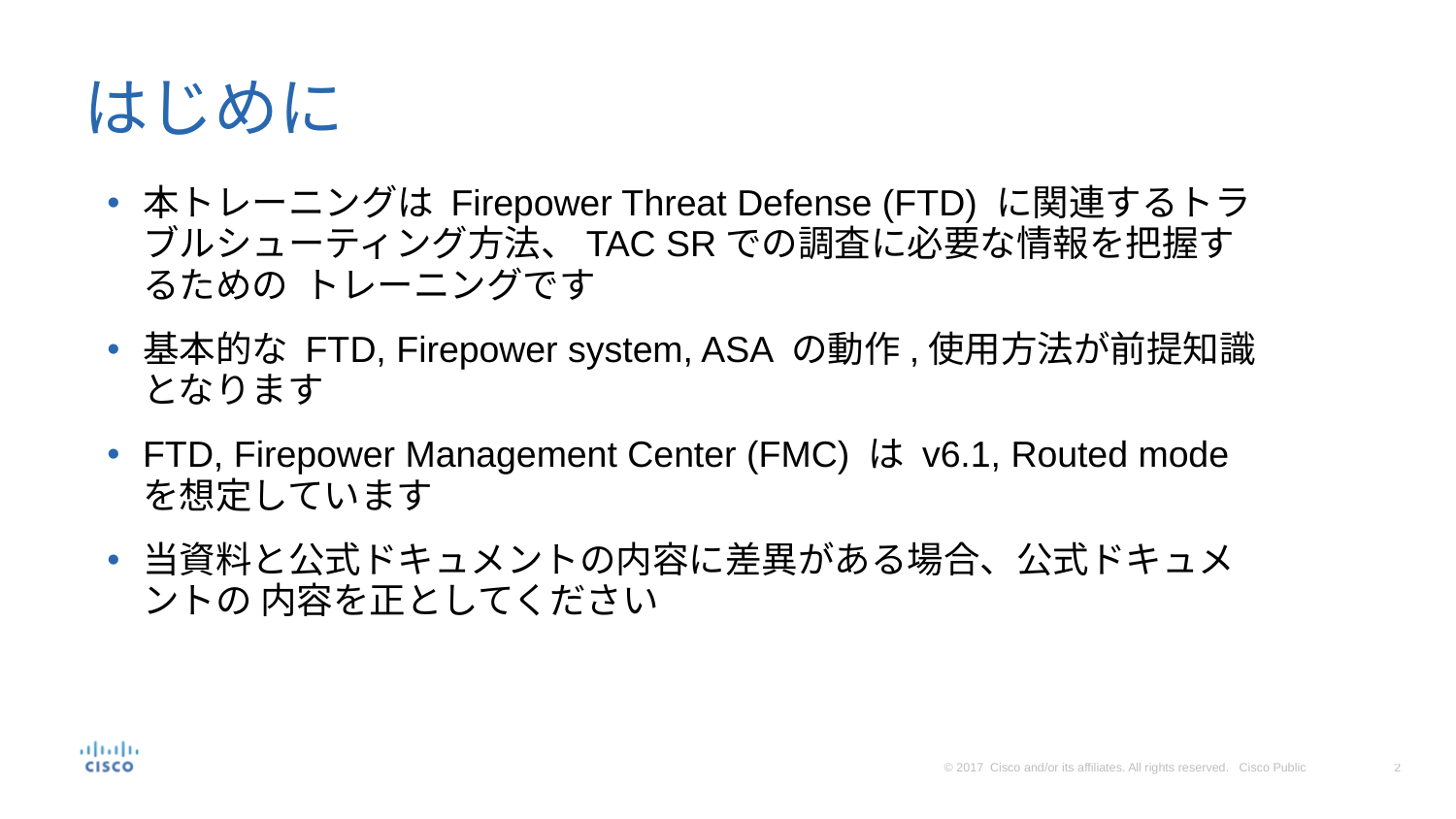

# はじめに
本トレーニングは Firepower Threat Defense (FTD) に関連するトラブルシューティング方法、TAC SRでの調査に必要な情報を把握するための  トレーニングです
基本的な FTD, Firepower system, ASA の動作,使用方法が前提知識となります
FTD, Firepower Management Center (FMC) は v6.1, Routed mode を想定しています
当資料と公式ドキュメントの内容に差異がある場合、公式ドキュメントの 内容を正としてください